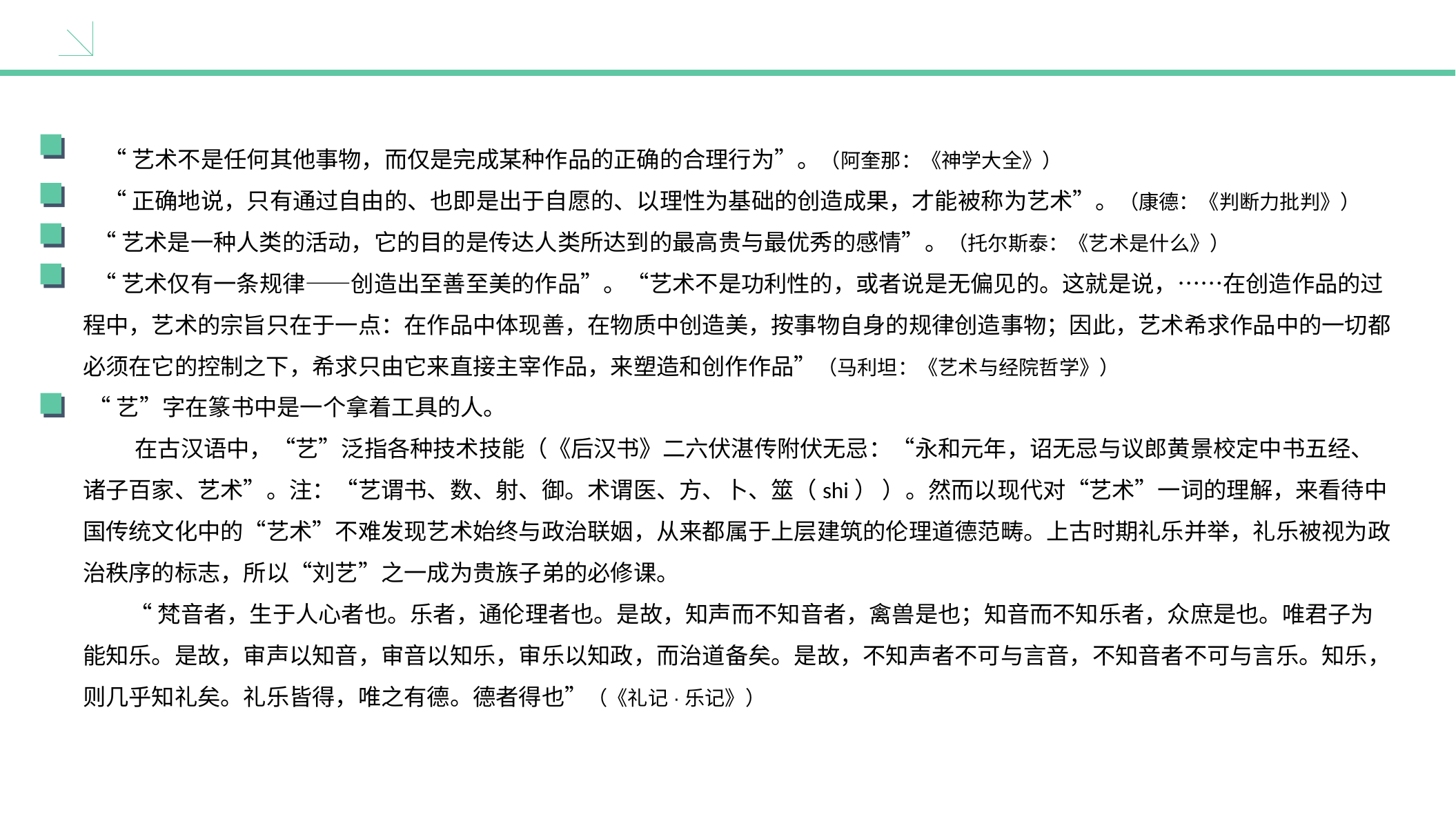

“艺术不是任何其他事物，而仅是完成某种作品的正确的合理行为”。（阿奎那：《神学大全》）
    “正确地说，只有通过自由的、也即是出于自愿的、以理性为基础的创造成果，才能被称为艺术”。（康德：《判断力批判》）
  “艺术是一种人类的活动，它的目的是传达人类所达到的最高贵与最优秀的感情”。（托尔斯泰：《艺术是什么》）
  “艺术仅有一条规律——创造出至善至美的作品”。“艺术不是功利性的，或者说是无偏见的。这就是说，……在创造作品的过程中，艺术的宗旨只在于一点：在作品中体现善，在物质中创造美，按事物自身的规律创造事物；因此，艺术希求作品中的一切都必须在它的控制之下，希求只由它来直接主宰作品，来塑造和创作作品”（马利坦：《艺术与经院哲学》）
 “艺”字在篆书中是一个拿着工具的人。
         在古汉语中，“艺”泛指各种技术技能（《后汉书》二六伏湛传附伏无忌：“永和元年，诏无忌与议郎黄景校定中书五经、诸子百家、艺术”。注：“艺谓书、数、射、御。术谓医、方、卜、筮（shi） ）。然而以现代对“艺术”一词的理解，来看待中国传统文化中的“艺术”不难发现艺术始终与政治联姻，从来都属于上层建筑的伦理道德范畴。上古时期礼乐并举，礼乐被视为政治秩序的标志，所以“刘艺”之一成为贵族子弟的必修课。
         “梵音者，生于人心者也。乐者，通伦理者也。是故，知声而不知音者，禽兽是也；知音而不知乐者，众庶是也。唯君子为能知乐。是故，审声以知音，审音以知乐，审乐以知政，而治道备矣。是故，不知声者不可与言音，不知音者不可与言乐。知乐，则几乎知礼矣。礼乐皆得，唯之有德。德者得也”（《礼记·乐记》）